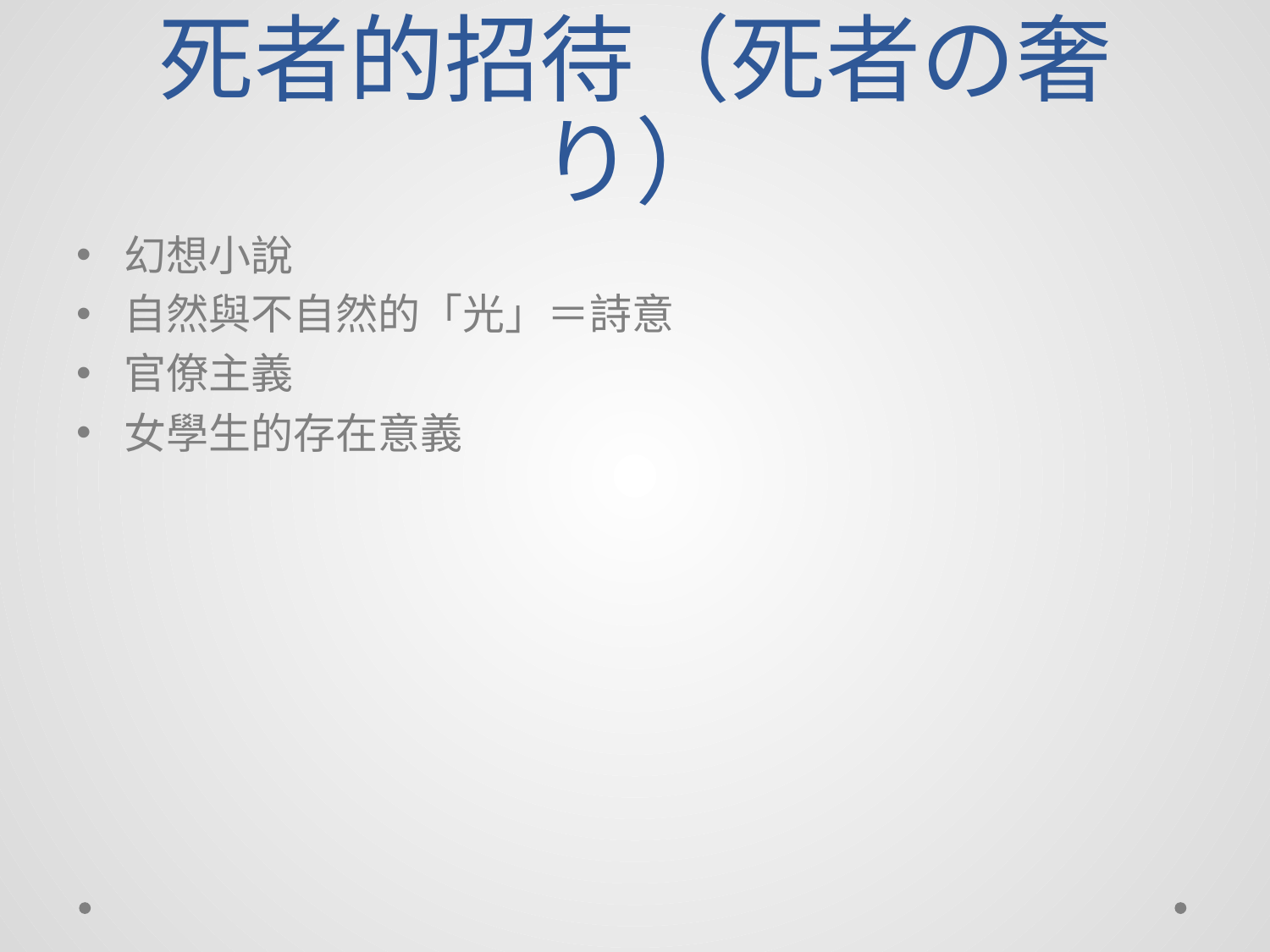

# 死者的招待（死者の奢り）
幻想小說
自然與不自然的「光」＝詩意
官僚主義
女學生的存在意義